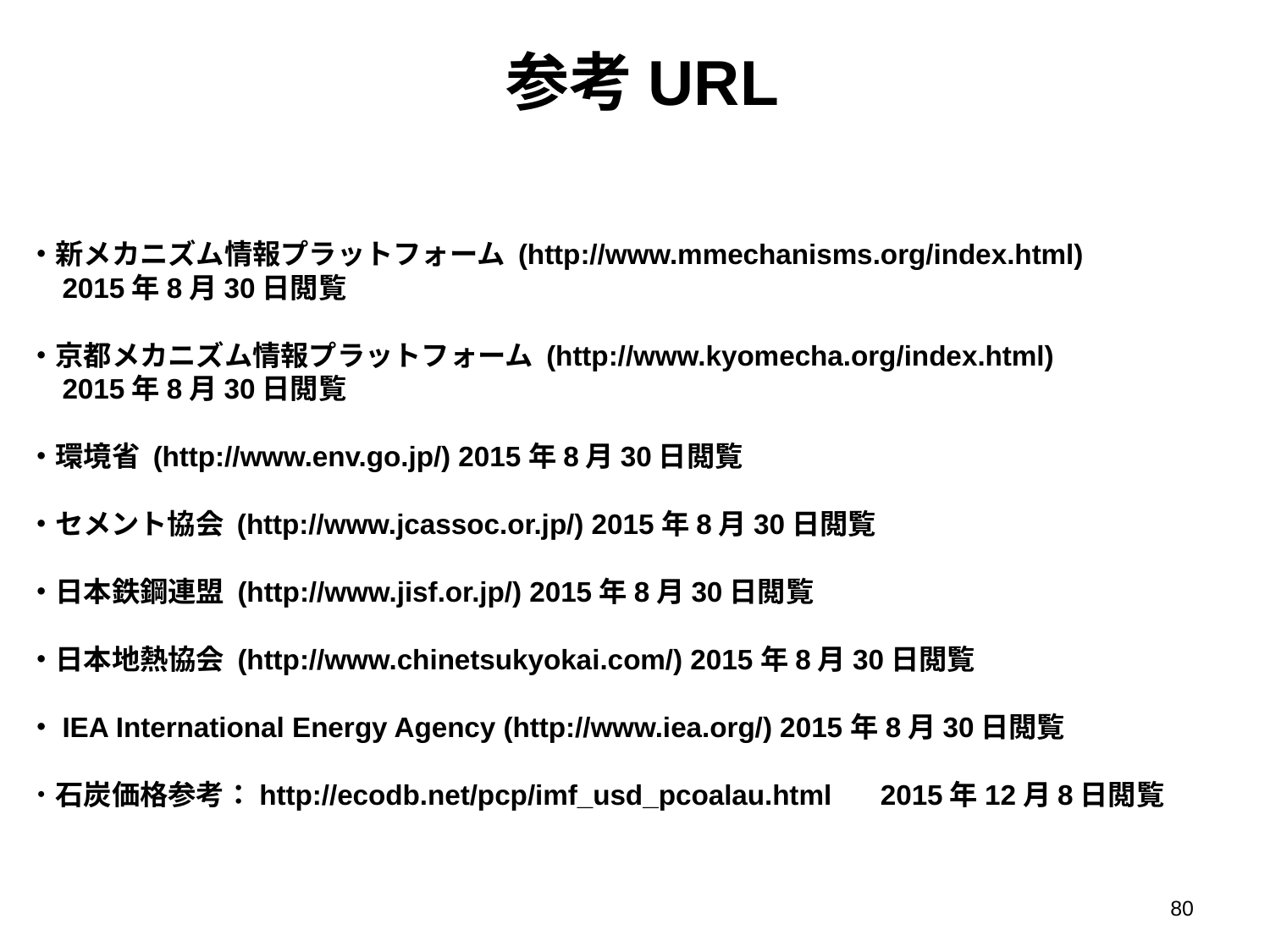

参考URL

・新メカニズム情報プラットフォーム (http://www.mmechanisms.org/index.html)
　2015年8月30日閲覧

・京都メカニズム情報プラットフォーム (http://www.kyomecha.org/index.html)
　2015年8月30日閲覧

・環境省 (http://www.env.go.jp/) 2015年8月30日閲覧

・セメント協会 (http://www.jcassoc.or.jp/) 2015年8月30日閲覧

・日本鉄鋼連盟 (http://www.jisf.or.jp/) 2015年8月30日閲覧

・日本地熱協会 (http://www.chinetsukyokai.com/) 2015年8月30日閲覧

・IEA International Energy Agency (http://www.iea.org/) 2015年8月30日閲覧

・石炭価格参考：http://ecodb.net/pcp/imf_usd_pcoalau.html　 2015年12月8日閲覧

80